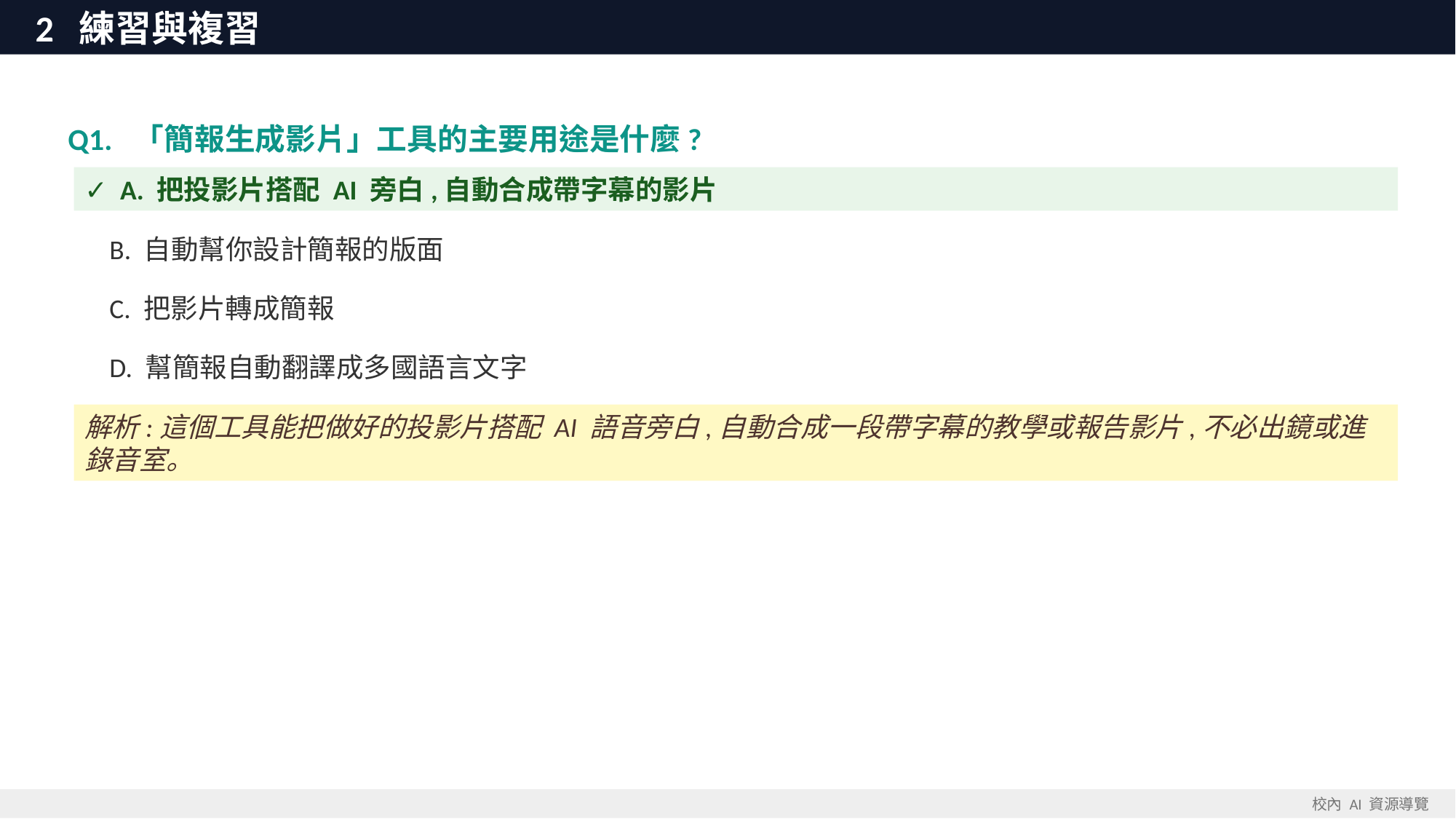

2  練習與複習
Q1.  「簡報生成影片」工具的主要用途是什麼?
✓  A. 把投影片搭配 AI 旁白,自動合成帶字幕的影片
    B. 自動幫你設計簡報的版面
    C. 把影片轉成簡報
    D. 幫簡報自動翻譯成多國語言文字
解析:這個工具能把做好的投影片搭配 AI 語音旁白,自動合成一段帶字幕的教學或報告影片,不必出鏡或進錄音室。
校內 AI 資源導覽